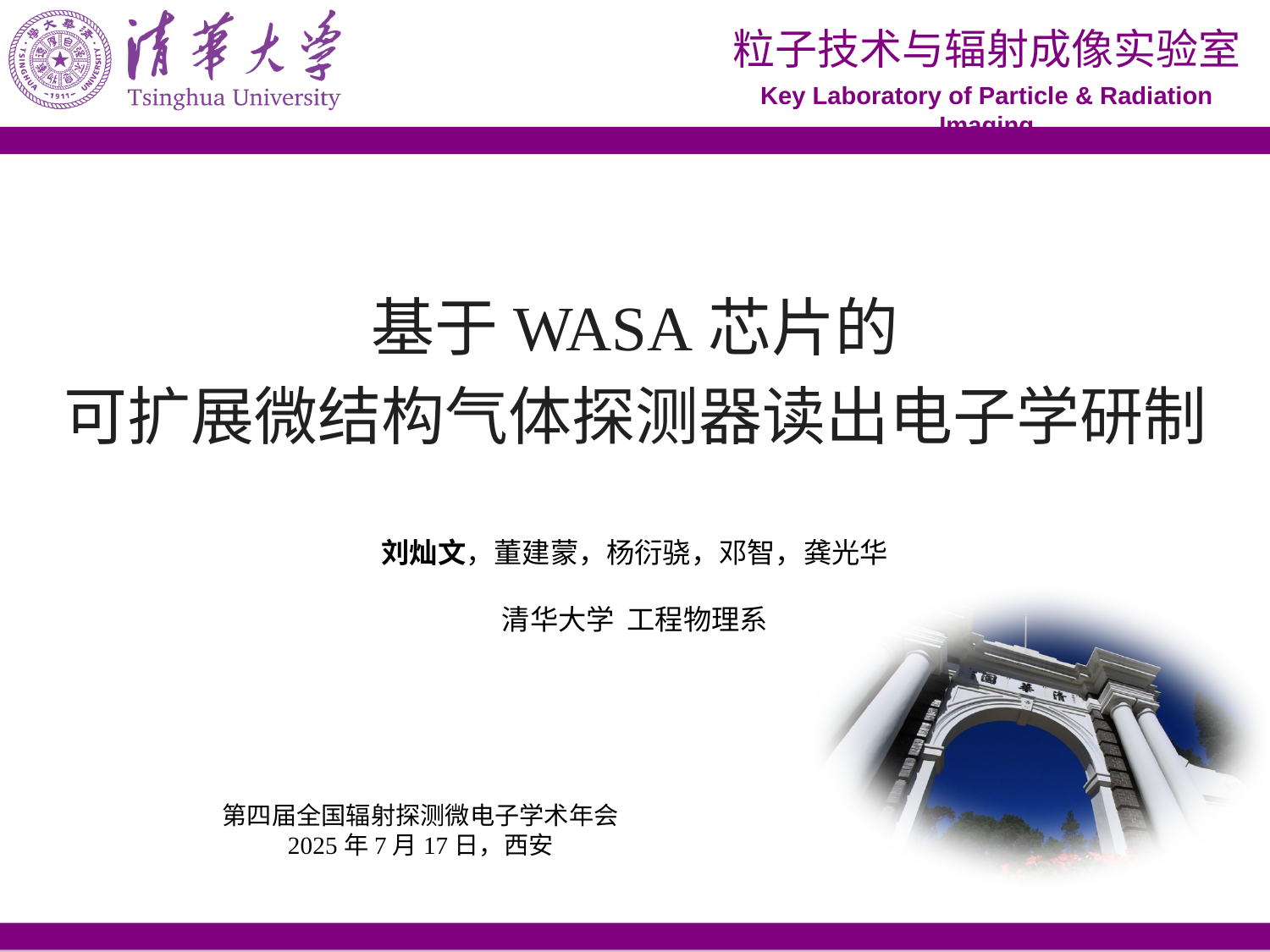

基于WASA芯片的
可扩展微结构气体探测器读出电子学研制
刘灿文，董建蒙，杨衍骁，邓智，龚光华

清华大学  工程物理系

第四届全国辐射探测微电子学术年会
2025年7月17日，西安